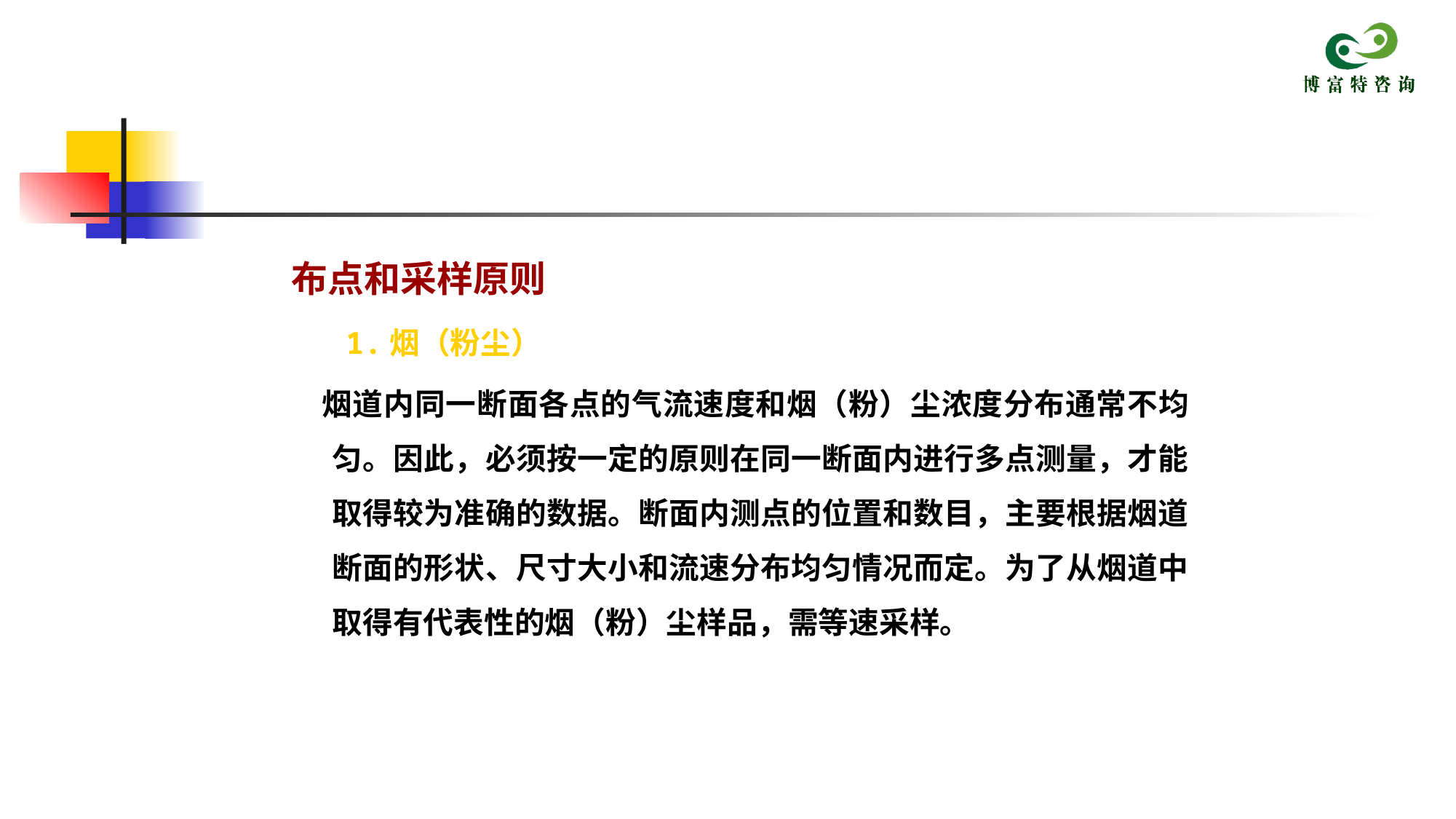

布点和采样原则
   1.烟（粉尘）
   烟道内同一断面各点的气流速度和烟（粉）尘浓度分布通常不均匀。因此，必须按一定的原则在同一断面内进行多点测量，才能取得较为准确的数据。断面内测点的位置和数目，主要根据烟道断面的形状、尺寸大小和流速分布均匀情况而定。为了从烟道中取得有代表性的烟（粉）尘样品，需等速采样。